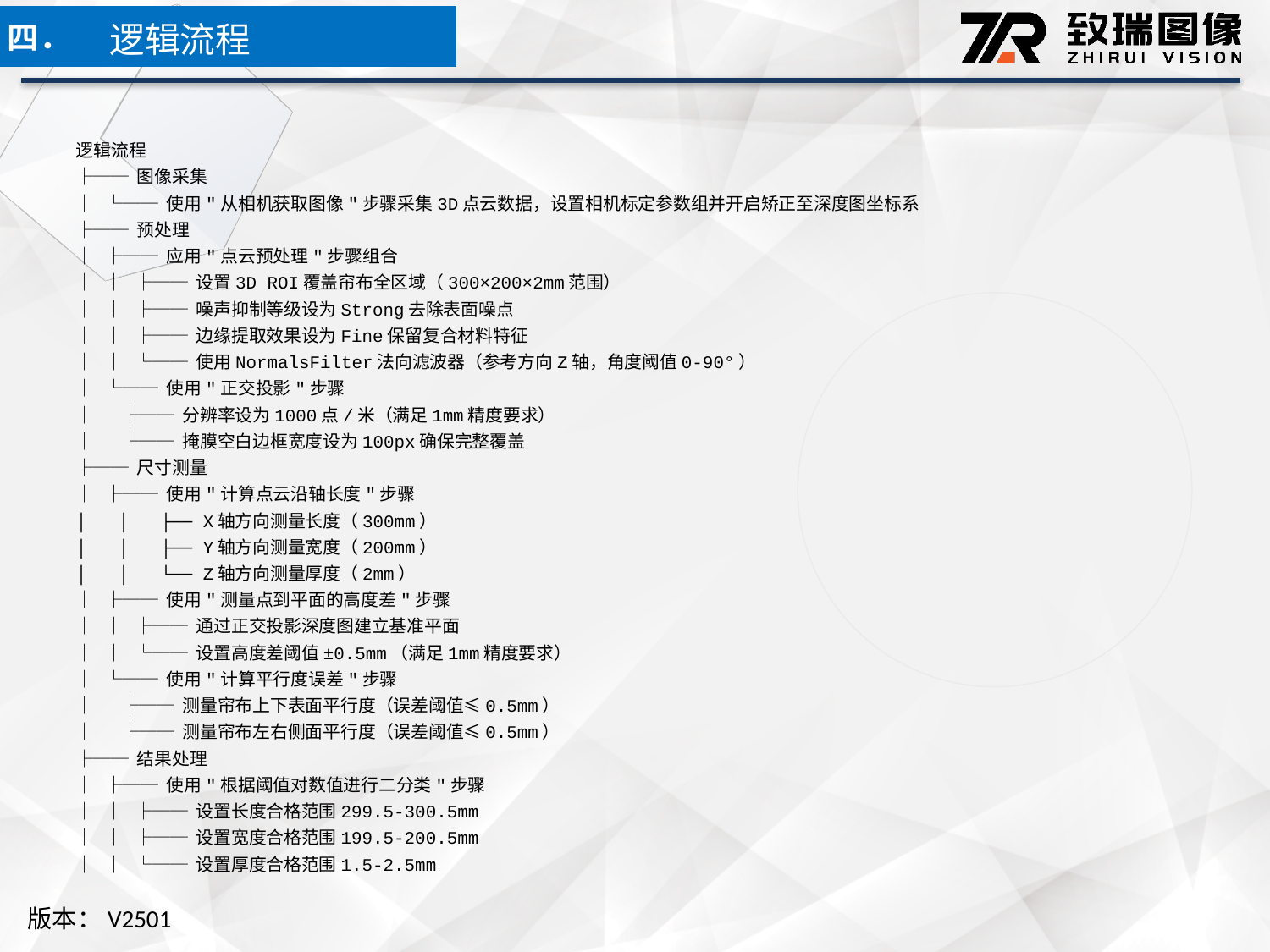

逻辑流程
四．

逻辑流程
├── 图像采集
│   └── 使用"从相机获取图像"步骤采集3D点云数据，设置相机标定参数组并开启矫正至深度图坐标系
├── 预处理
│   ├── 应用"点云预处理"步骤组合
│   │   ├── 设置3D ROI覆盖帘布全区域（300×200×2mm范围）
│   │   ├── 噪声抑制等级设为Strong去除表面噪点
│   │   ├── 边缘提取效果设为Fine保留复合材料特征
│   │   └── 使用NormalsFilter法向滤波器（参考方向Z轴，角度阈值0-90°）
│   └── 使用"正交投影"步骤
│       ├── 分辨率设为1000点/米（满足1mm精度要求）
│       └── 掩膜空白边框宽度设为100px确保完整覆盖
├── 尺寸测量
│   ├── 使用"计算点云沿轴长度"步骤
│   │   ├── X轴方向测量长度（300mm）
│   │   ├── Y轴方向测量宽度（200mm）
│   │   └── Z轴方向测量厚度（2mm）
│   ├── 使用"测量点到平面的高度差"步骤
│   │   ├── 通过正交投影深度图建立基准平面
│   │   └── 设置高度差阈值±0.5mm（满足1mm精度要求）
│   └── 使用"计算平行度误差"步骤
│       ├── 测量帘布上下表面平行度（误差阈值≤0.5mm）
│       └── 测量帘布左右侧面平行度（误差阈值≤0.5mm）
├── 结果处理
│   ├── 使用"根据阈值对数值进行二分类"步骤
│   │   ├── 设置长度合格范围299.5-300.5mm
│   │   ├── 设置宽度合格范围199.5-200.5mm
│   │   └── 设置厚度合格范围1.5-2.5mm